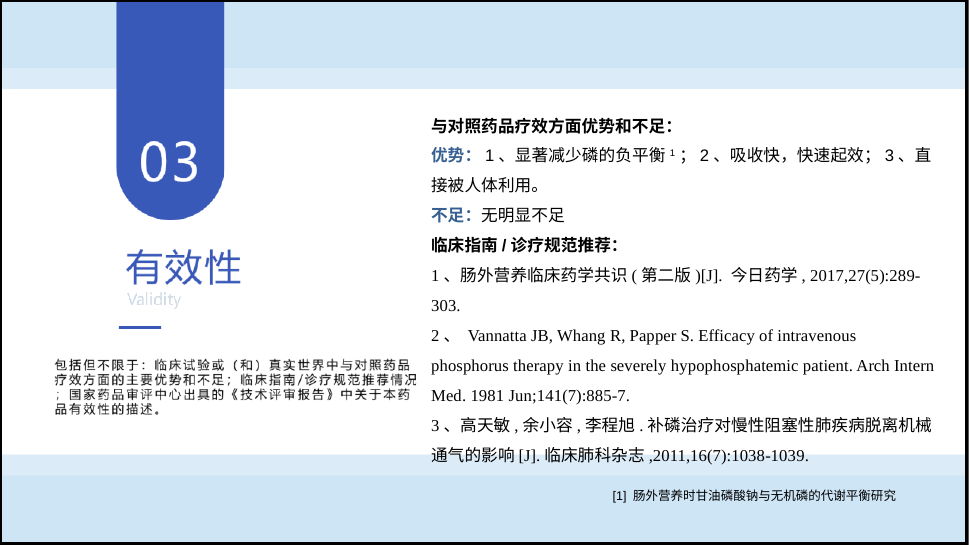

与对照药品疗效方面优势和不足：
优势：1、显著减少磷的负平衡1；2、吸收快，快速起效；3、直接被人体利用。
不足：无明显不足
临床指南/诊疗规范推荐：
1、肠外营养临床药学共识(第二版)[J]. 今日药学, 2017,27(5):289-303.
2、 Vannatta JB, Whang R, Papper S. Efficacy of intravenous phosphorus therapy in the severely hypophosphatemic patient. Arch Intern Med. 1981 Jun;141(7):885-7.
3、高天敏,余小容,李程旭.补磷治疗对慢性阻塞性肺疾病脱离机械通气的影响[J].临床肺科杂志,2011,16(7):1038-1039.

[1] 肠外营养时甘油磷酸钠与无机磷的代谢平衡研究